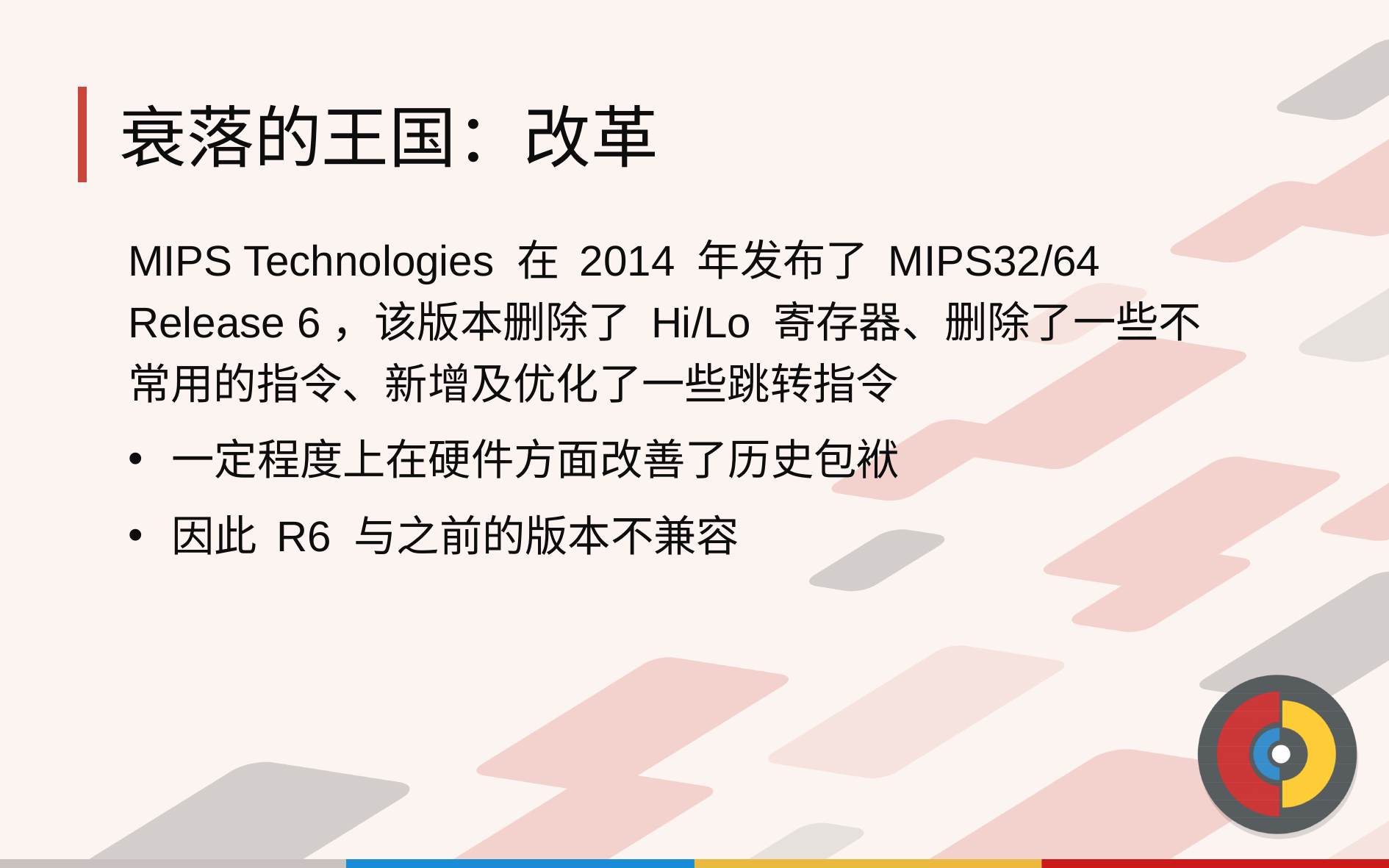

# 衰落的王国：改革
MIPS Technologies 在 2014 年发布了 MIPS32/64 Release 6，该版本删除了 Hi/Lo 寄存器、删除了一些不常用的指令、新增及优化了一些跳转指令
一定程度上在硬件方面改善了历史包袱
因此 R6 与之前的版本不兼容